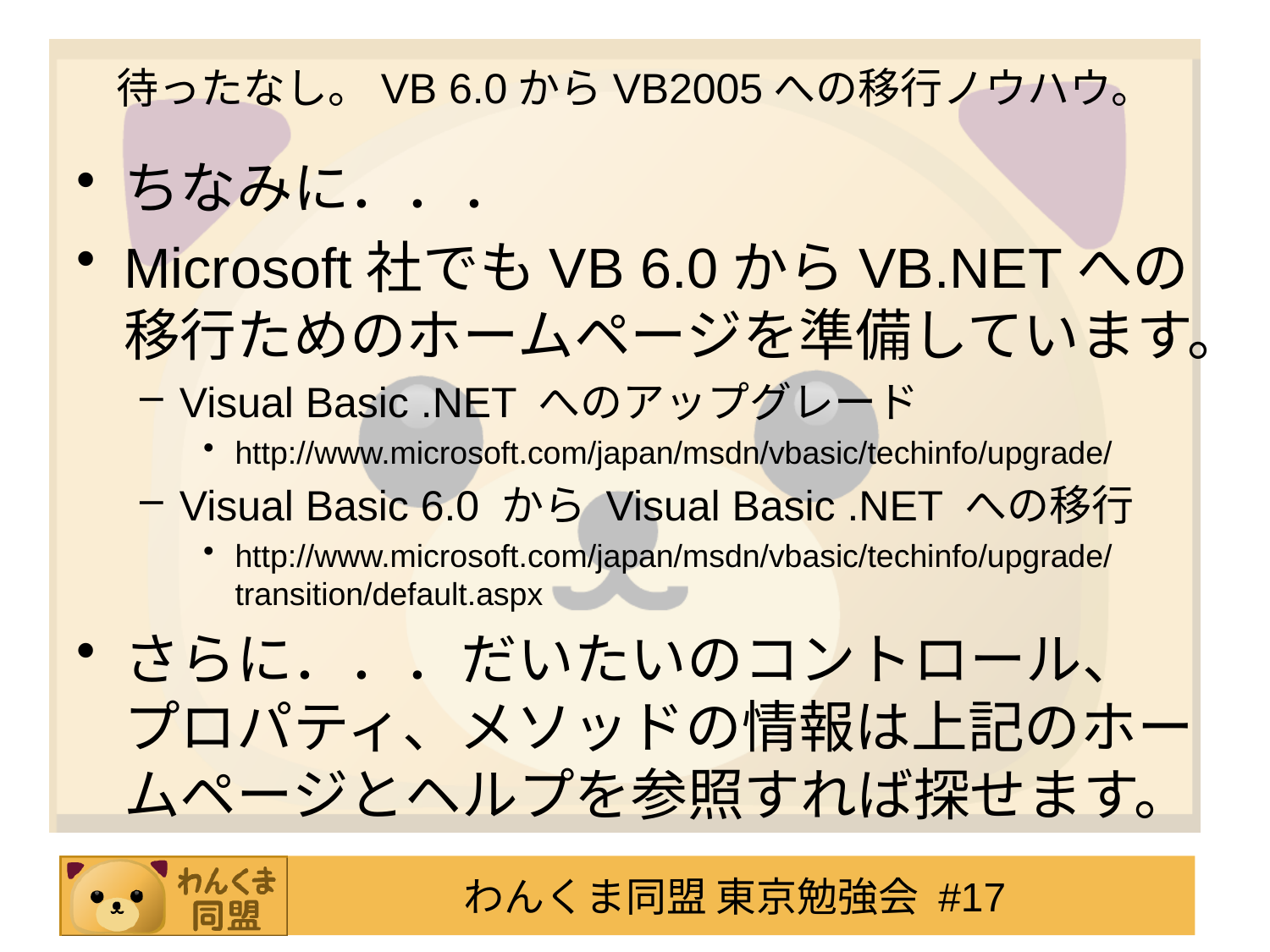

# 待ったなし。VB 6.0からVB2005への移行ノウハウ。
ちなみに．．．
Microsoft社でもVB 6.0からVB.NETへの移行ためのホームページを準備しています。
Visual Basic .NET へのアップグレード
http://www.microsoft.com/japan/msdn/vbasic/techinfo/upgrade/
Visual Basic 6.0 から Visual Basic .NET への移行
http://www.microsoft.com/japan/msdn/vbasic/techinfo/upgrade/transition/default.aspx
さらに．．．だいたいのコントロール、プロパティ、メソッドの情報は上記のホームページとヘルプを参照すれば探せます。